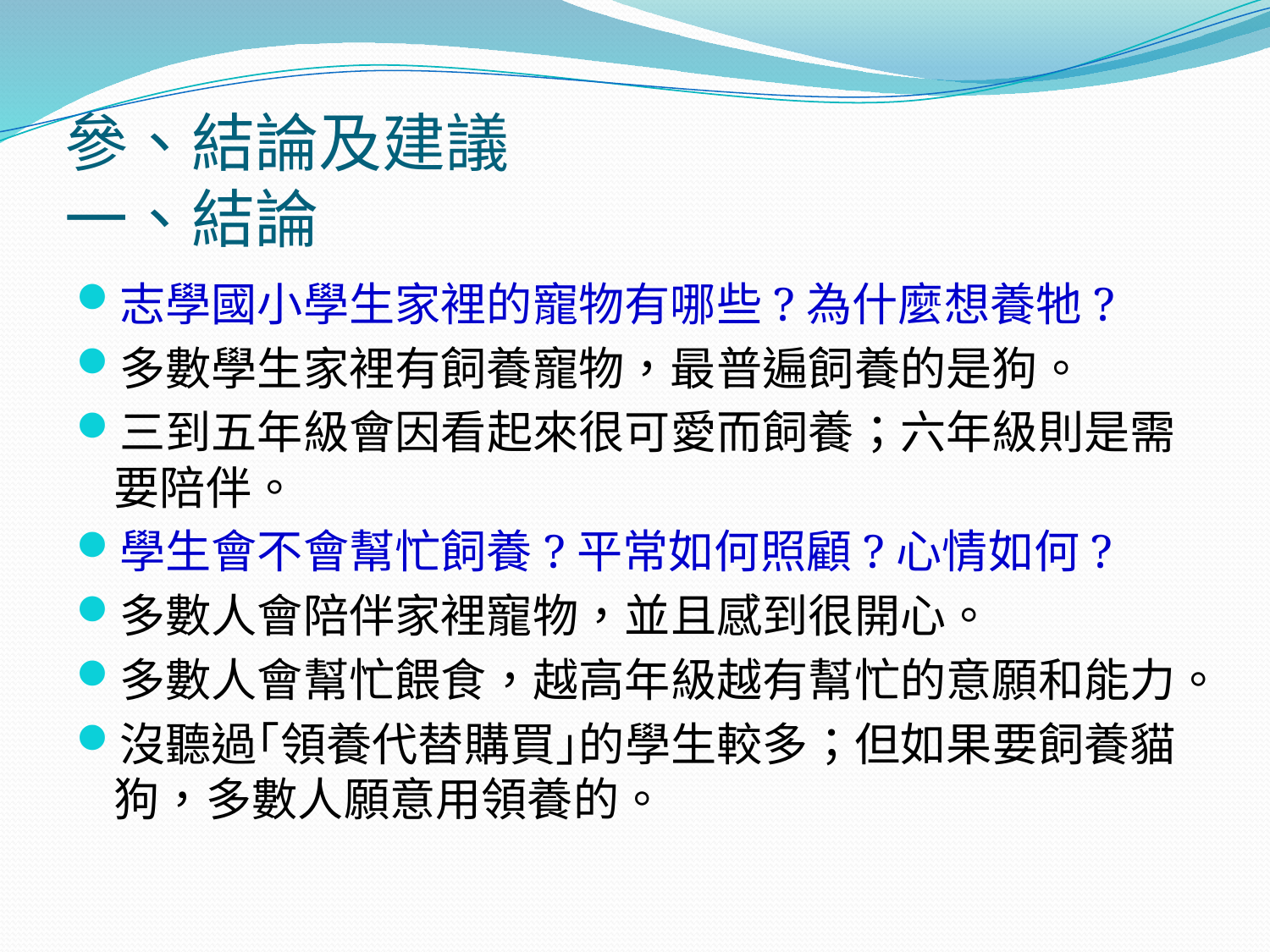

# 參、結論及建議 一、結論
志學國小學生家裡的寵物有哪些?為什麼想養牠?
多數學生家裡有飼養寵物，最普遍飼養的是狗。
三到五年級會因看起來很可愛而飼養；六年級則是需要陪伴。
學生會不會幫忙飼養?平常如何照顧?心情如何?
多數人會陪伴家裡寵物，並且感到很開心。
多數人會幫忙餵食，越高年級越有幫忙的意願和能力。
沒聽過｢領養代替購買｣的學生較多；但如果要飼養貓狗，多數人願意用領養的。